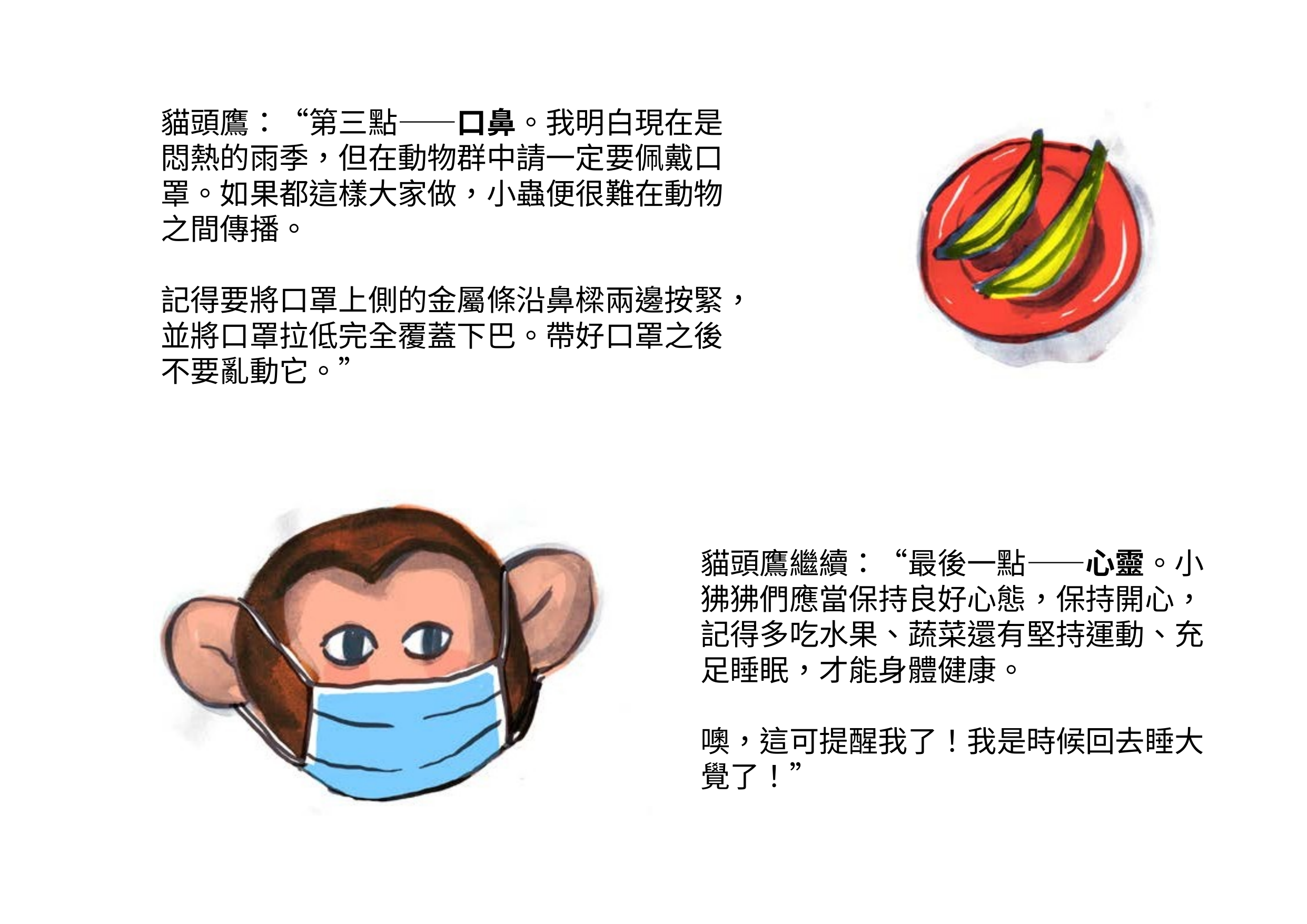

貓頭鷹：“第三點——口鼻。我明白現在是悶熱的雨季，但在動物群中請一定要佩戴口罩。如果都這樣大家做，小蟲便很難在動物之間傳播。

記得要將口罩上側的金屬條沿鼻樑兩邊按緊，並將口罩拉低完全覆蓋下巴。帶好口罩之後不要亂動它。”
貓頭鷹繼續：“最後一點——心靈。小狒狒們應當保持良好心態，保持開心，記得多吃水果、蔬菜還有堅持運動、充足睡眠，才能身體健康。

噢，這可提醒我了！我是時候回去睡大覺了！”